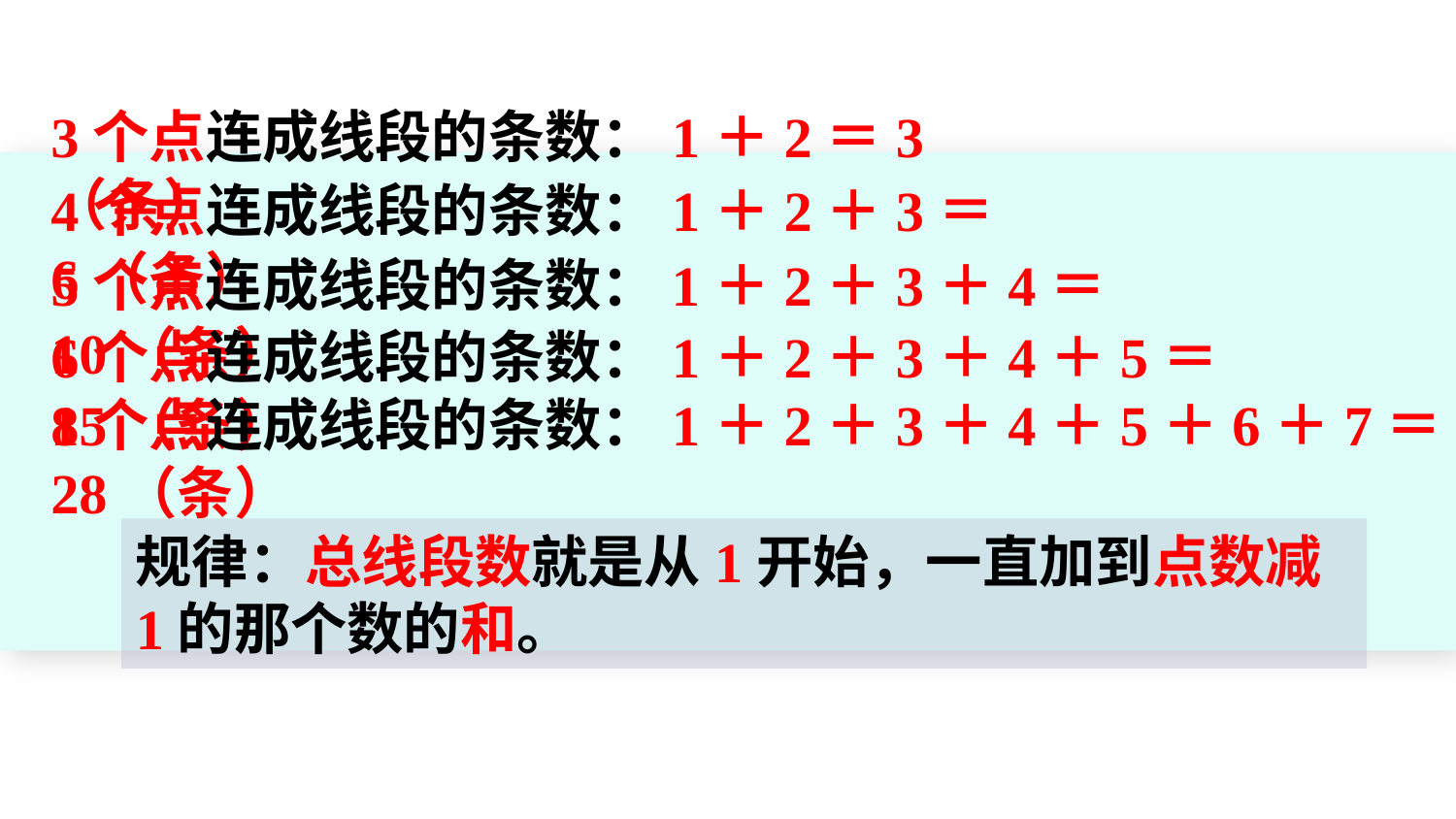

3个点连成线段的条数：1＋2＝3（条）
4个点连成线段的条数：1＋2＋3＝6（条）
5个点连成线段的条数：1＋2＋3＋4＝10（条）
6个点连成线段的条数：1＋2＋3＋4＋5＝15（条）
8个点连成线段的条数：1＋2＋3＋4＋5＋6＋7＝28（条）
规律：总线段数就是从1开始，一直加到点数减1的那个数的和。